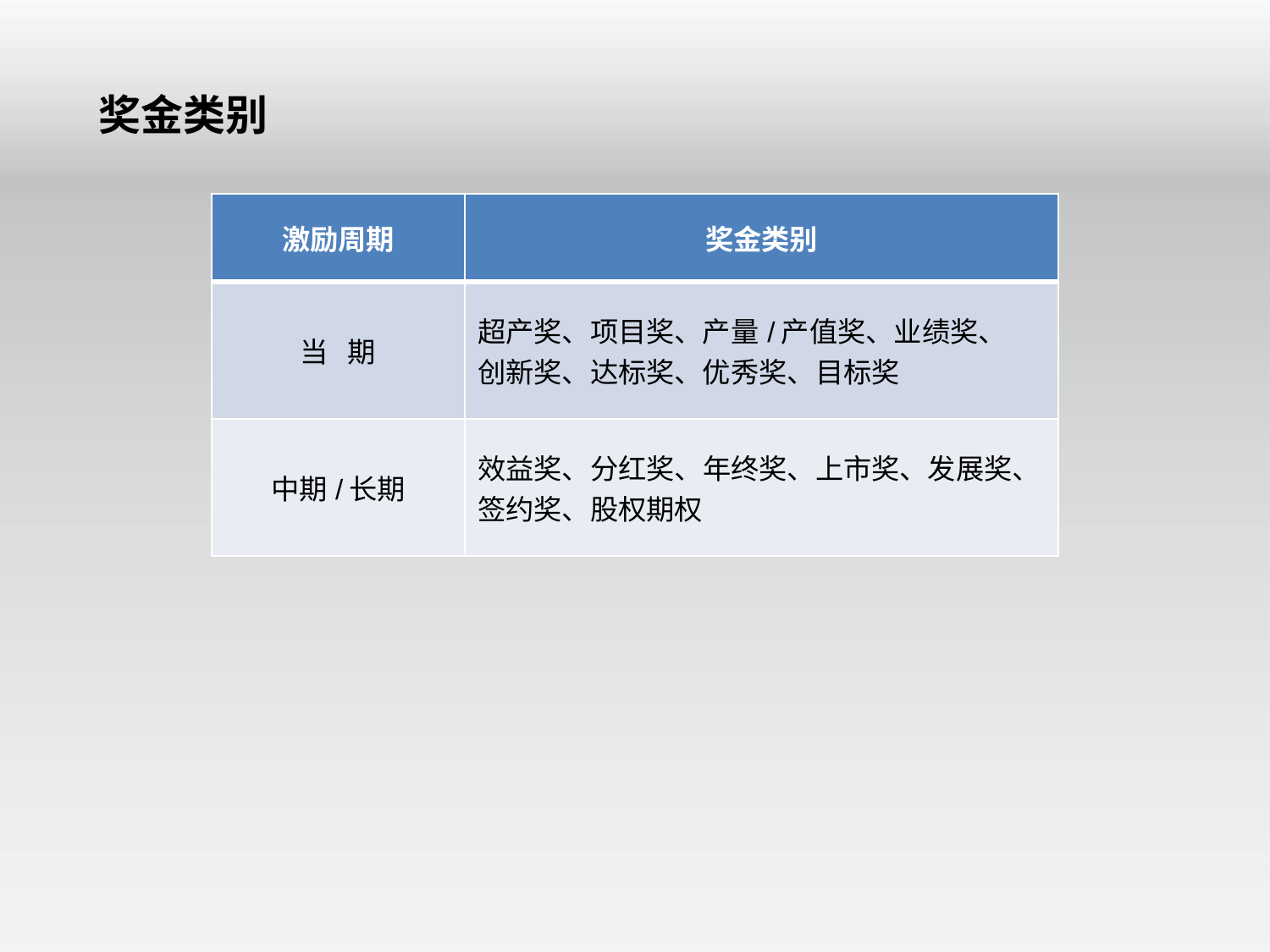

# 奖金类别
| 激励周期 | 奖金类别 |
| --- | --- |
| 当 期 | 超产奖、项目奖、产量/产值奖、业绩奖、 创新奖、达标奖、优秀奖、目标奖 |
| 中期/长期 | 效益奖、分红奖、年终奖、上市奖、发展奖、签约奖、股权期权 |